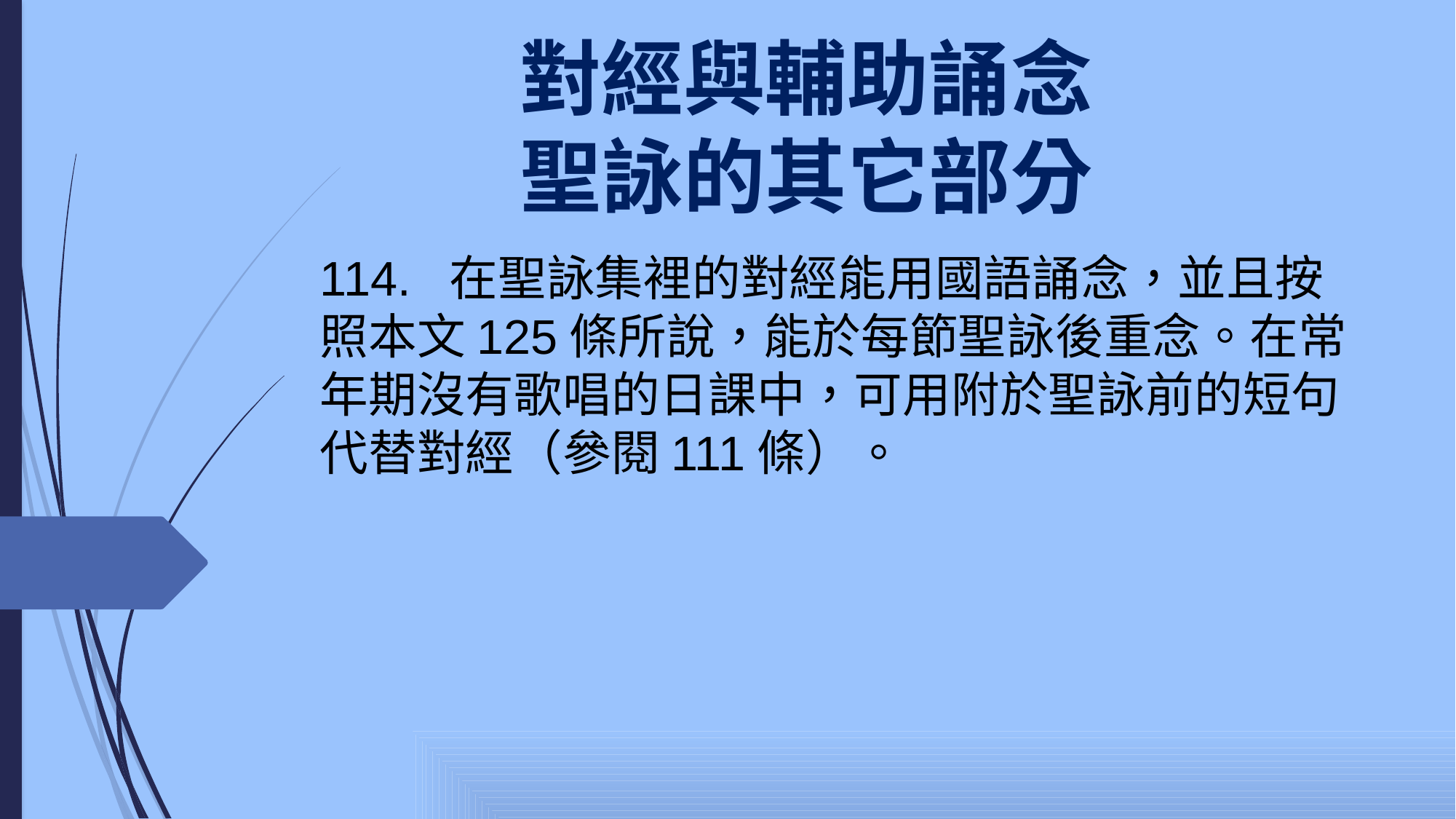

# 對經與輔助誦念 聖詠的其它部分
114.  在聖詠集裡的對經能用國語誦念，並且按照本文125條所說，能於每節聖詠後重念。在常年期沒有歌唱的日課中，可用附於聖詠前的短句代替對經（參閱111條）。